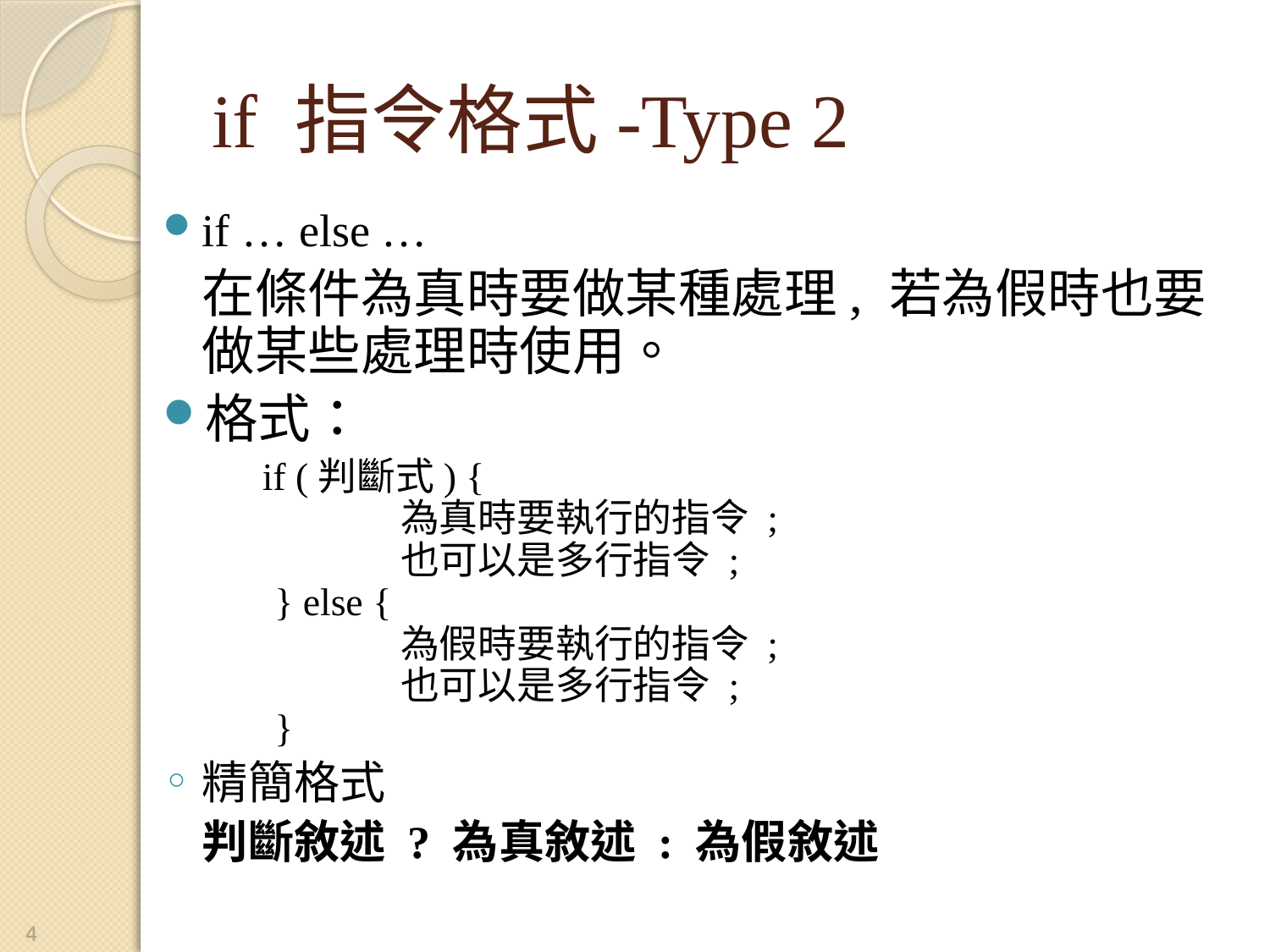

# if 指令格式-Type 2
if … else …
	在條件為真時要做某種處理, 若為假時也要做某些處理時使用。
格式：
  if (判斷式) {
            為真時要執行的指令 ;
            也可以是多行指令 ;
} else {
            為假時要執行的指令 ;
            也可以是多行指令 ;
}
精簡格式
	判斷敘述 ? 為真敘述 : 為假敘述

4